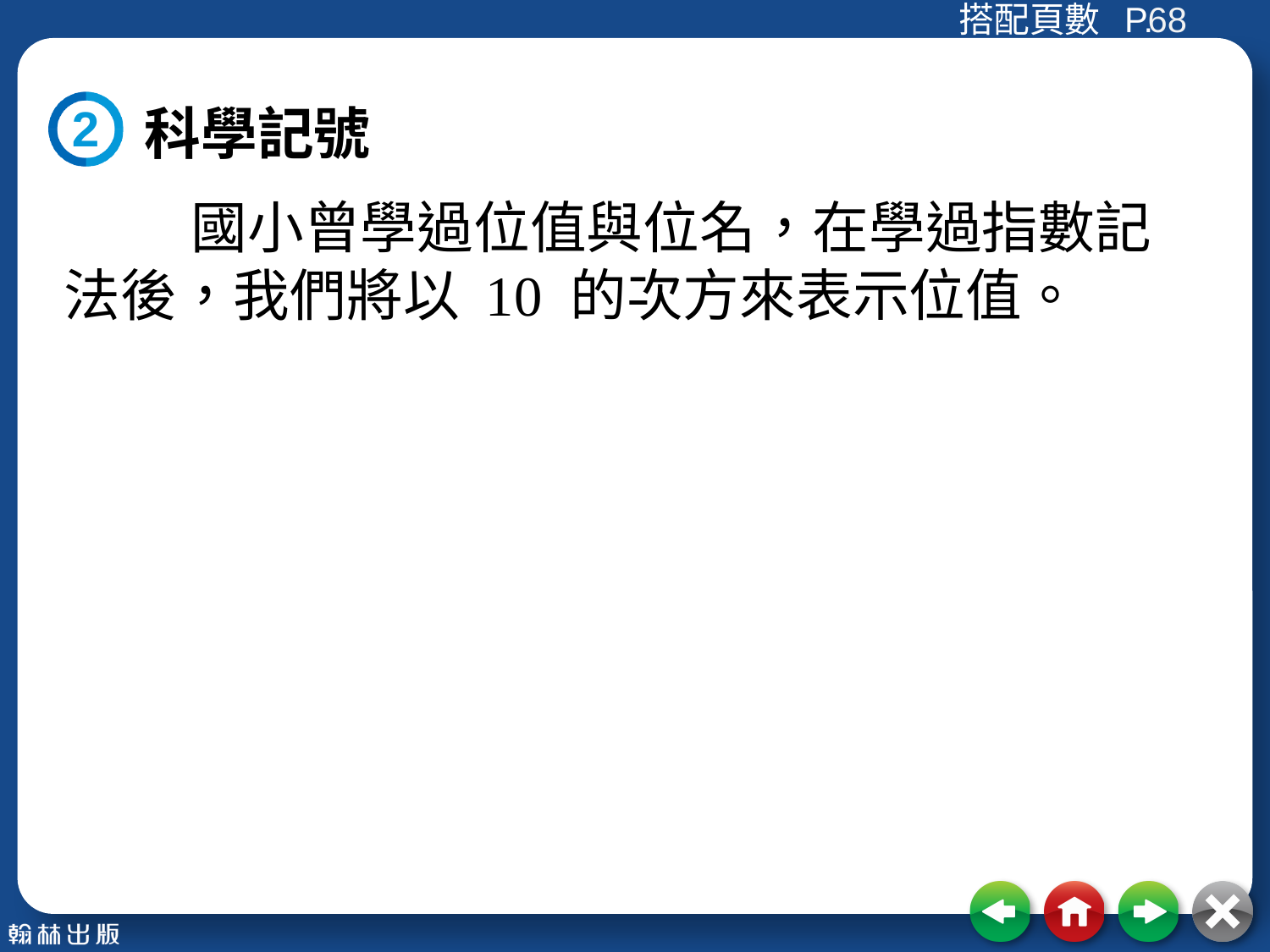

68
2
科學記號
	國小曾學過位值與位名，在學過指數記法後，我們將以 10 的次方來表示位值。